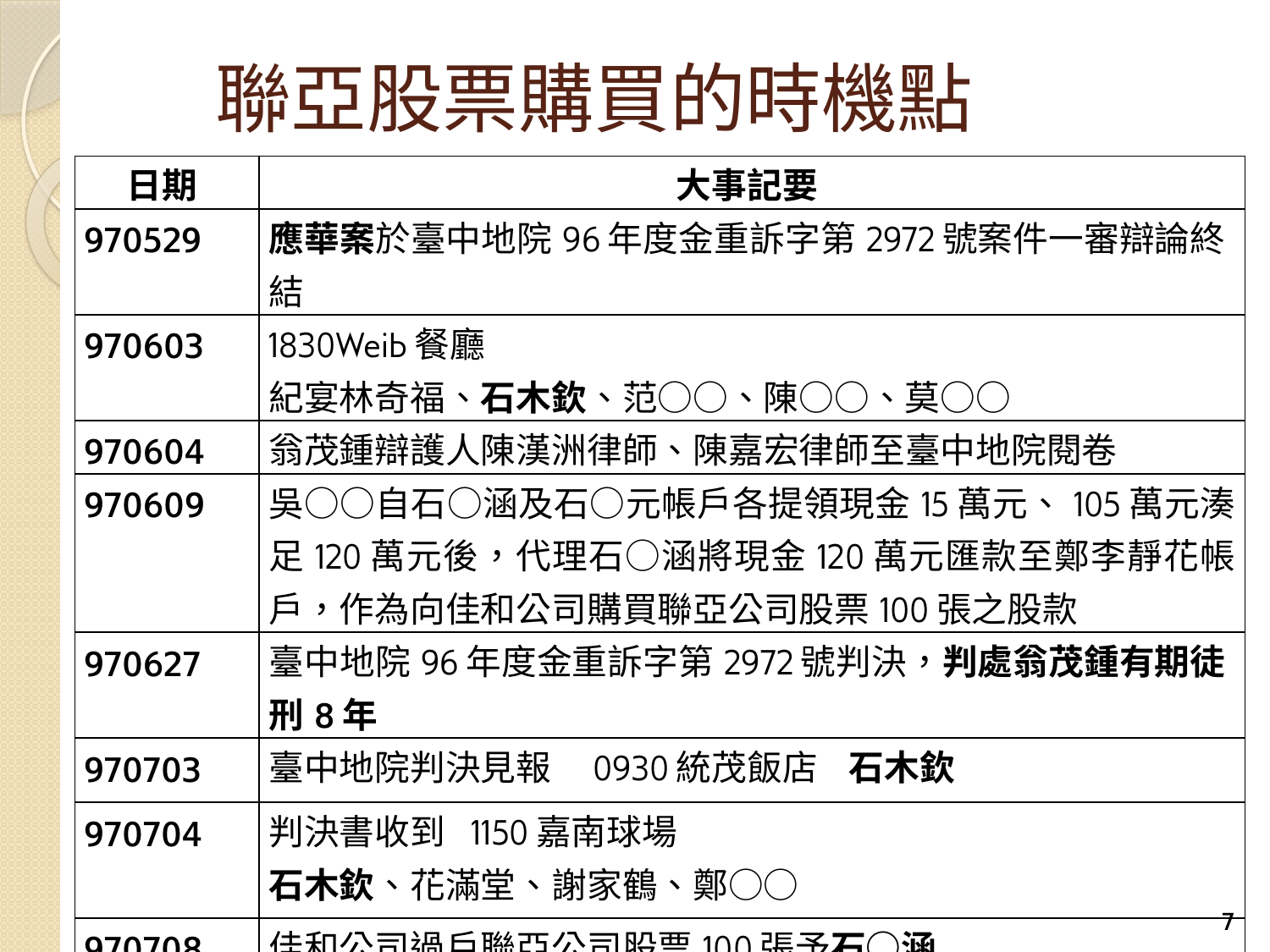

# 聯亞股票購買的時機點
| 日期 | 大事記要 |
| --- | --- |
| 970529 | 應華案於臺中地院96年度金重訴字第2972號案件一審辯論終結 |
| 970603 | 1830Weib餐廳 紀宴林奇福、石木欽、范○○、陳○○、莫○○ |
| 970604 | 翁茂鍾辯護人陳漢洲律師、陳嘉宏律師至臺中地院閱卷 |
| 970609 | 吳○○自石○涵及石○元帳戶各提領現金15萬元、105萬元湊足120萬元後，代理石○涵將現金120萬元匯款至鄭李靜花帳戶，作為向佳和公司購買聯亞公司股票100張之股款 |
| 970627 | 臺中地院96年度金重訴字第2972號判決，判處翁茂鍾有期徒刑8年 |
| 970703 | 臺中地院判決見報 0930統茂飯店 石木欽 |
| 970704 | 判決書收到 1150嘉南球場 石木欽、花滿堂、謝家鶴、鄭○○ |
| 970708 | 佳和公司過戶聯亞公司股票100張予石○涵 |
7